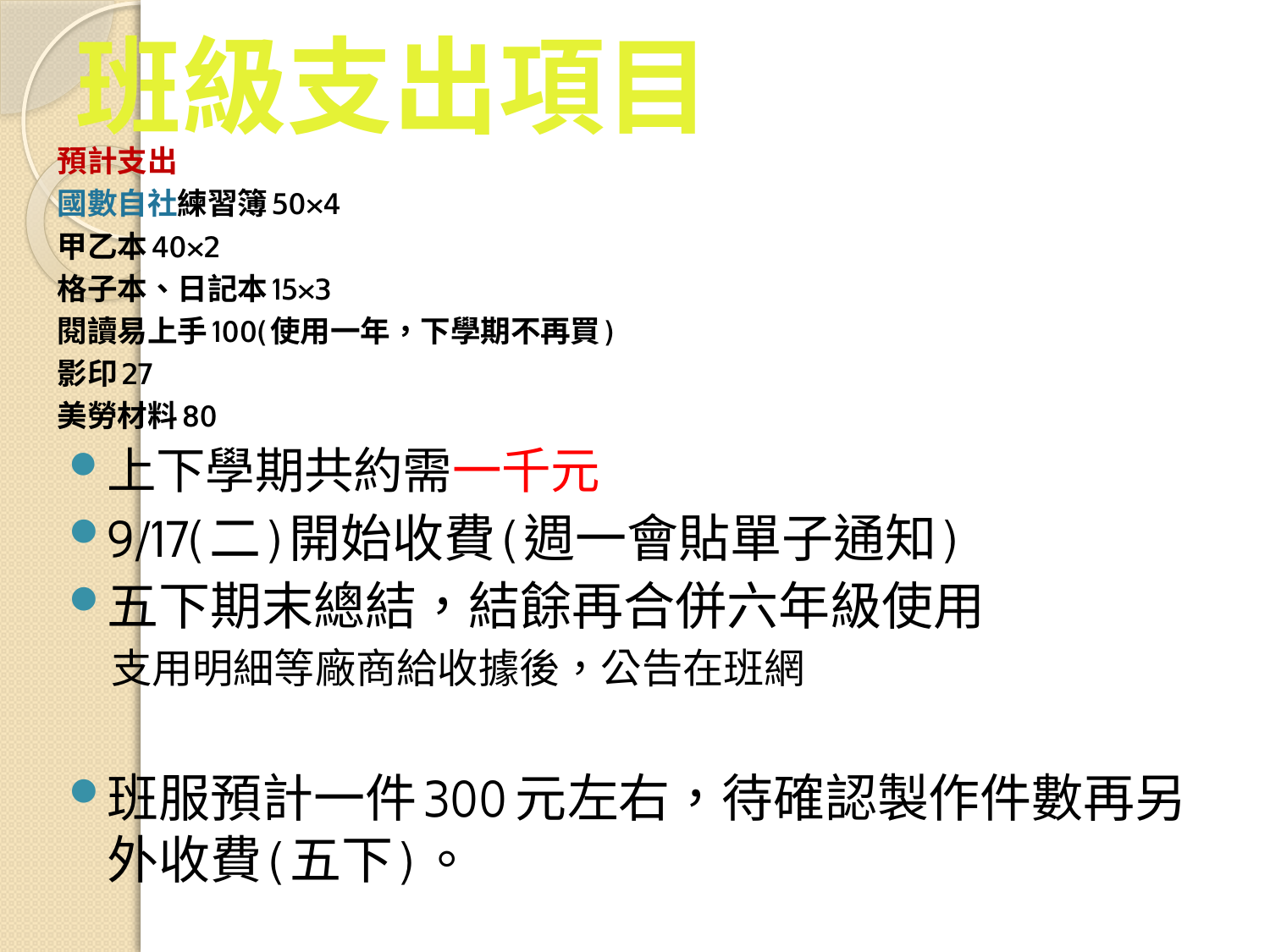

# 班級支出項目
預計支出
國數自社練習簿50×4
甲乙本40×2
格子本、日記本15×3
閱讀易上手100(使用一年，下學期不再買)
影印27
美勞材料80
上下學期共約需一千元
9/17(二)開始收費(週一會貼單子通知)
五下期末總結，結餘再合併六年級使用
    支用明細等廠商給收據後，公告在班網

班服預計一件300元左右，待確認製作件數再另外收費(五下)。